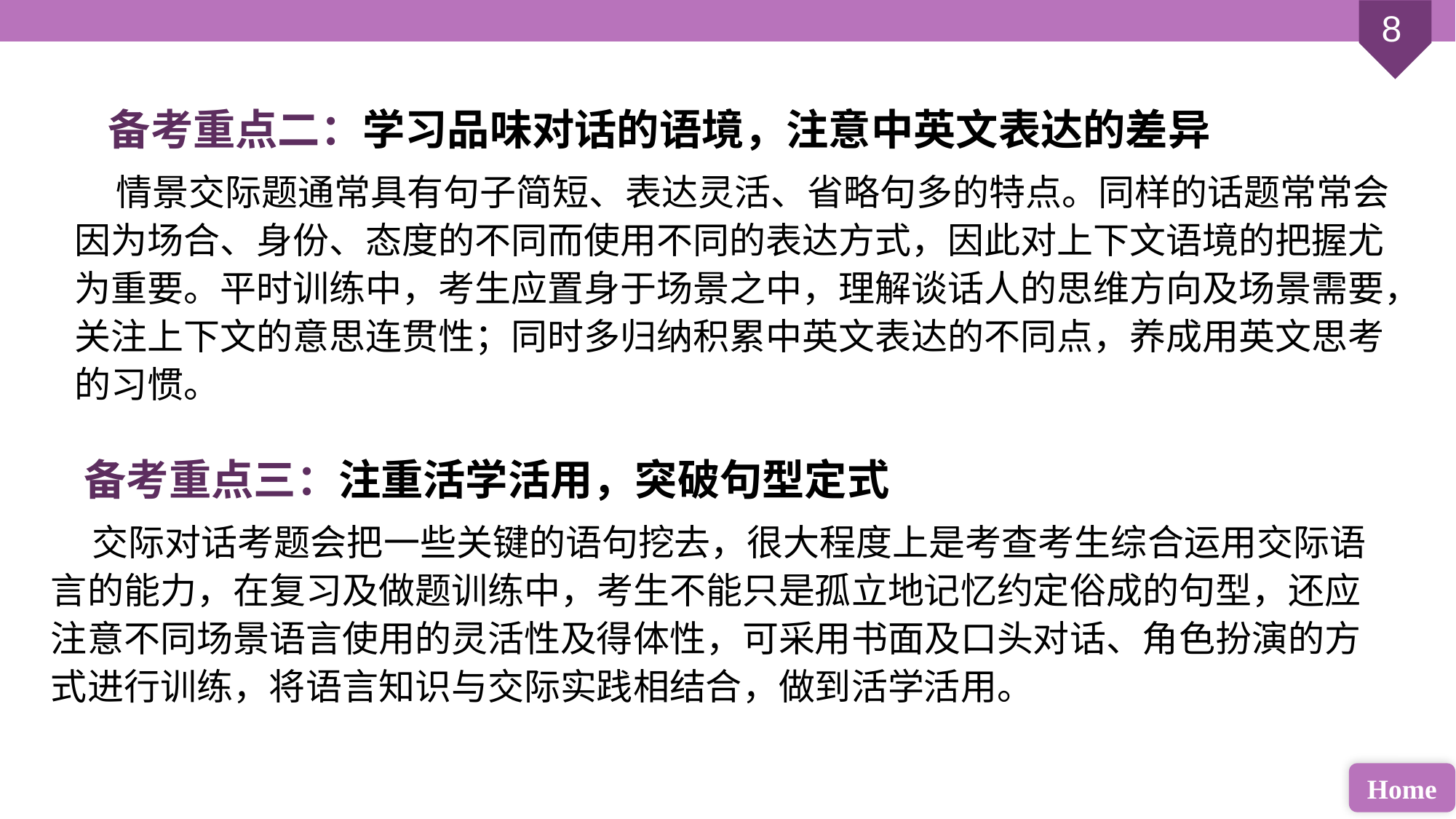

备考重点二：学习品味对话的语境，注意中英文表达的差异
    情景交际题通常具有句子简短、表达灵活、省略句多的特点。同样的话题常常会因为场合、身份、态度的不同而使用不同的表达方式，因此对上下文语境的把握尤为重要。平时训练中，考生应置身于场景之中，理解谈话人的思维方向及场景需要，关注上下文的意思连贯性；同时多归纳积累中英文表达的不同点，养成用英文思考的习惯。
    备考重点三：注重活学活用，突破句型定式
    交际对话考题会把一些关键的语句挖去，很大程度上是考查考生综合运用交际语言的能力，在复习及做题训练中，考生不能只是孤立地记忆约定俗成的句型，还应注意不同场景语言使用的灵活性及得体性，可采用书面及口头对话、角色扮演的方式进行训练，将语言知识与交际实践相结合，做到活学活用。